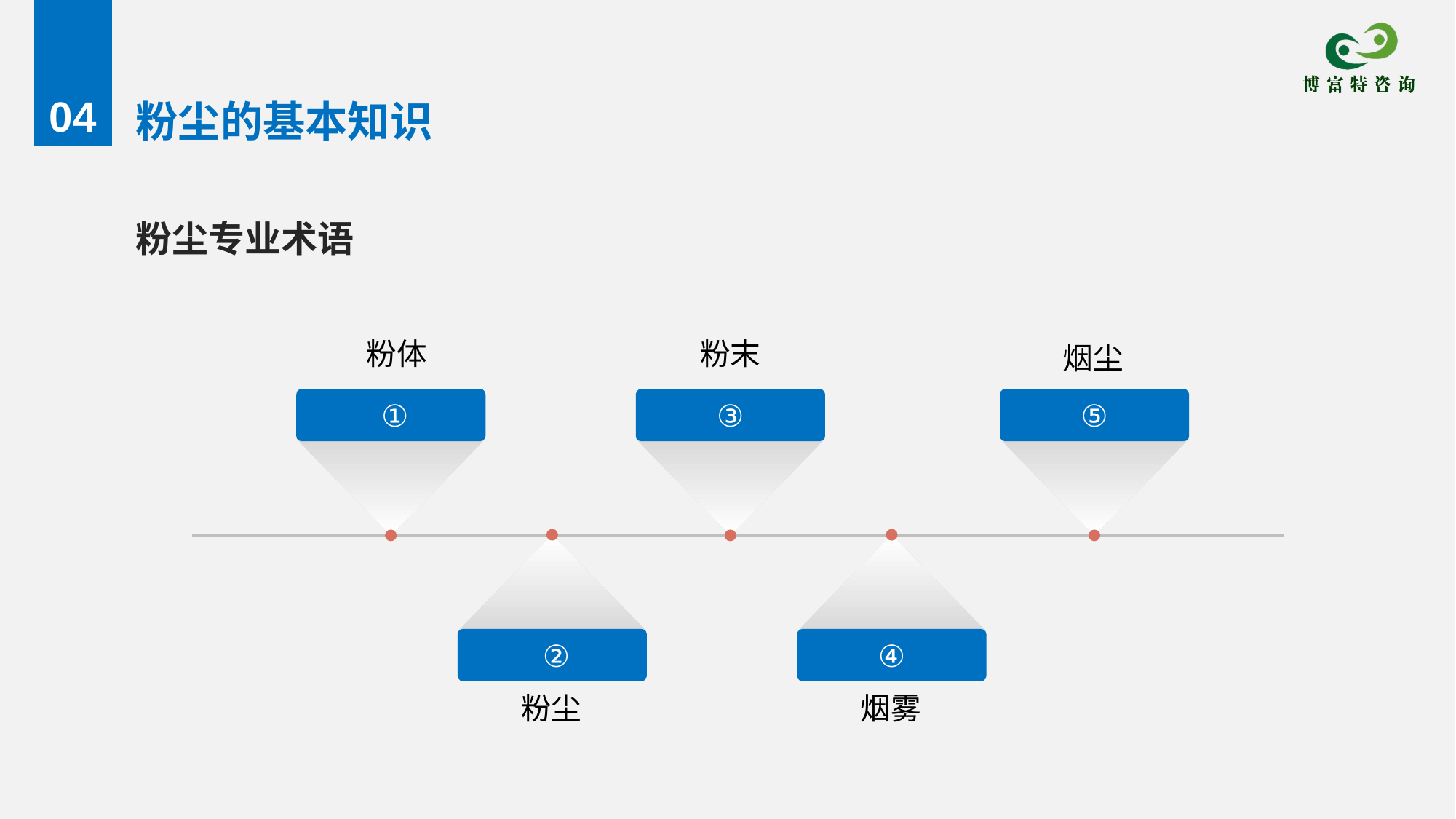

04
# 粉尘的基本知识
粉尘专业术语
粉体
粉末
烟尘
 ①
③
⑤

 ②
④
粉尘
烟雾